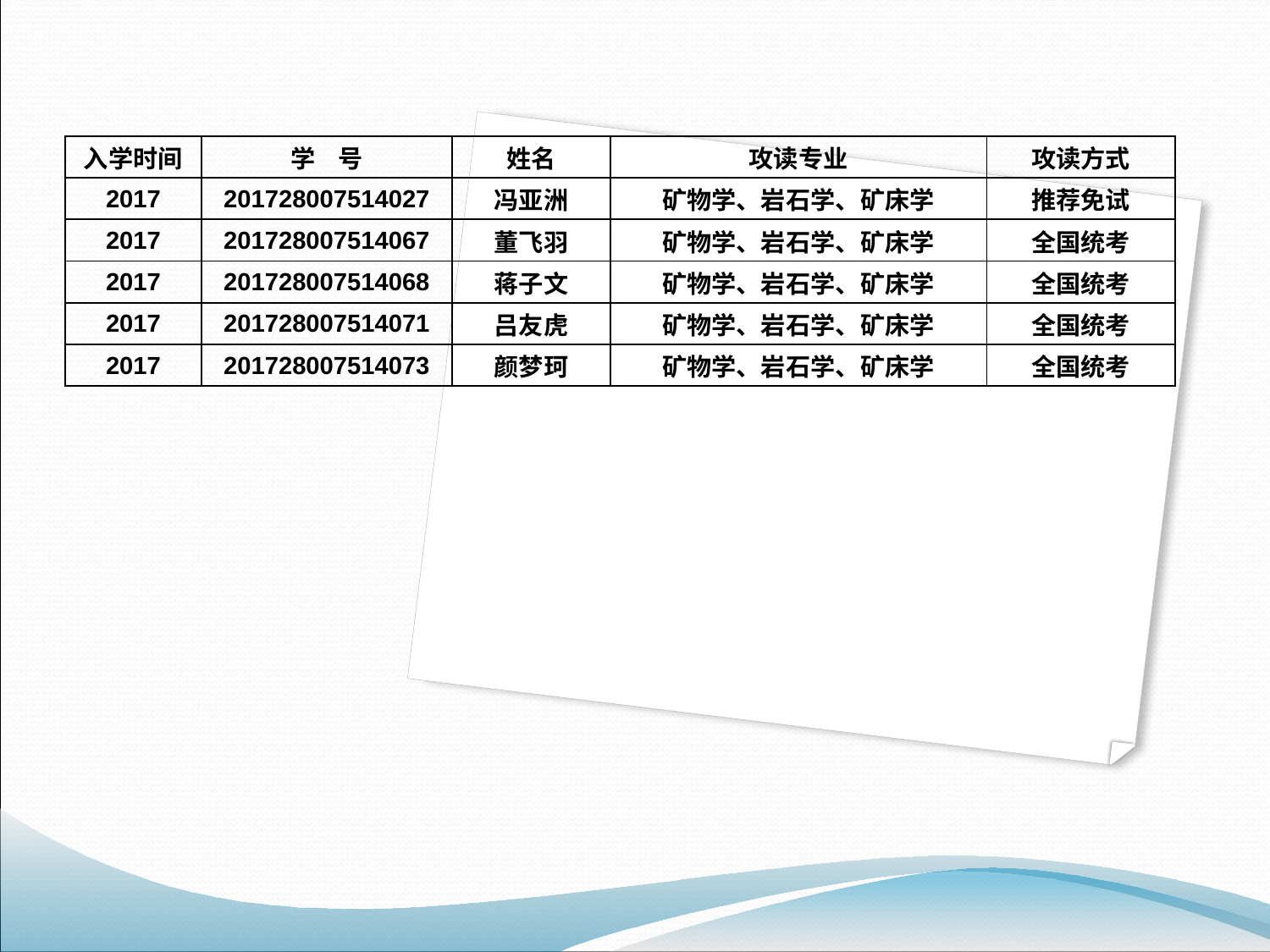

| 入学时间 | 学 号 | 姓名 | 攻读专业 | 攻读方式 |
| --- | --- | --- | --- | --- |
| 2017 | 201728007514027 | 冯亚洲 | 矿物学、岩石学、矿床学 | 推荐免试 |
| 2017 | 201728007514067 | 董飞羽 | 矿物学、岩石学、矿床学 | 全国统考 |
| 2017 | 201728007514068 | 蒋子文 | 矿物学、岩石学、矿床学 | 全国统考 |
| 2017 | 201728007514071 | 吕友虎 | 矿物学、岩石学、矿床学 | 全国统考 |
| 2017 | 201728007514073 | 颜梦珂 | 矿物学、岩石学、矿床学 | 全国统考 |